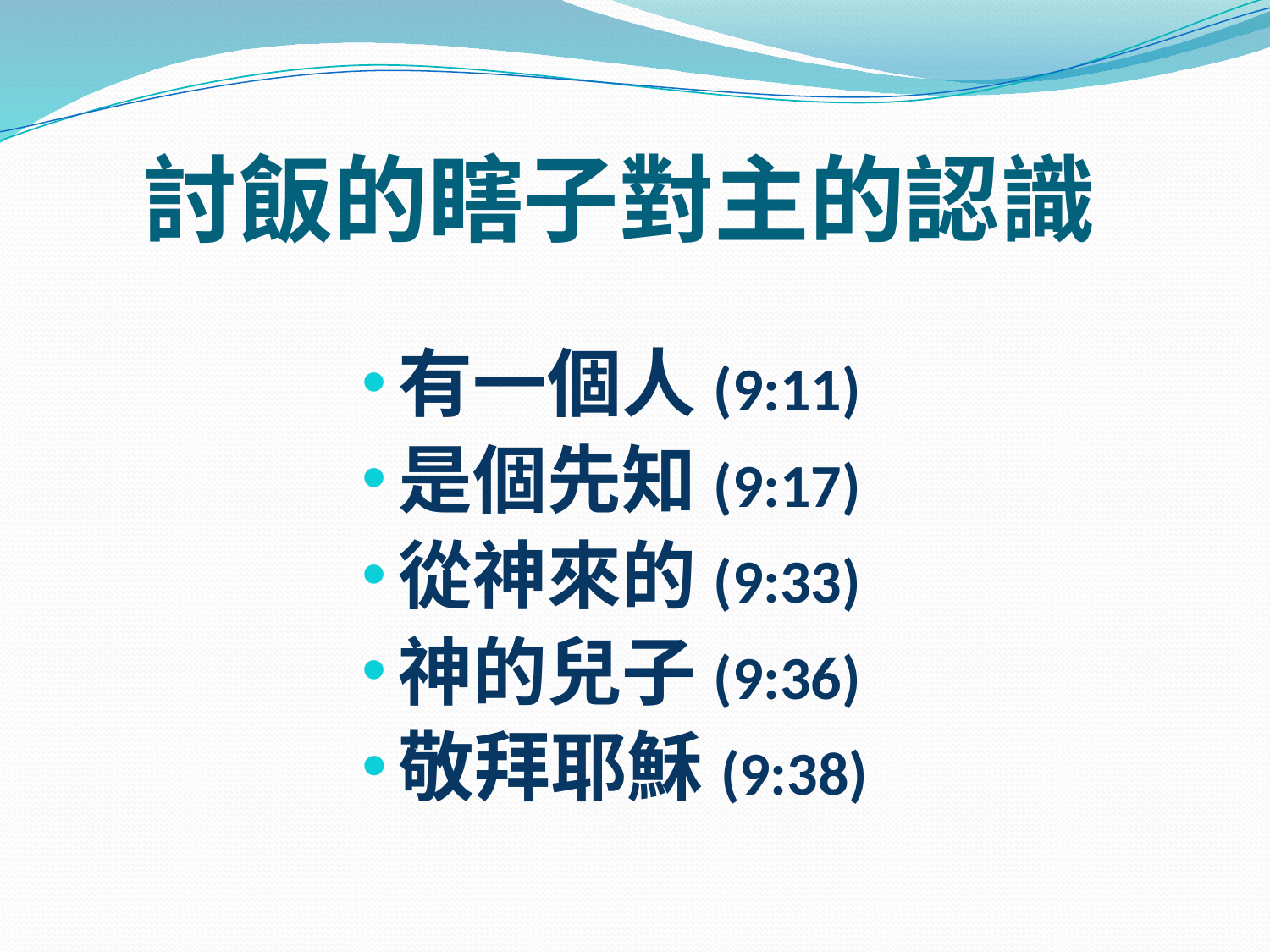

# 討飯的瞎子對主的認識
有一個人(9:11)
是個先知(9:17)
從神來的(9:33)
神的兒子(9:36)
敬拜耶穌(9:38)